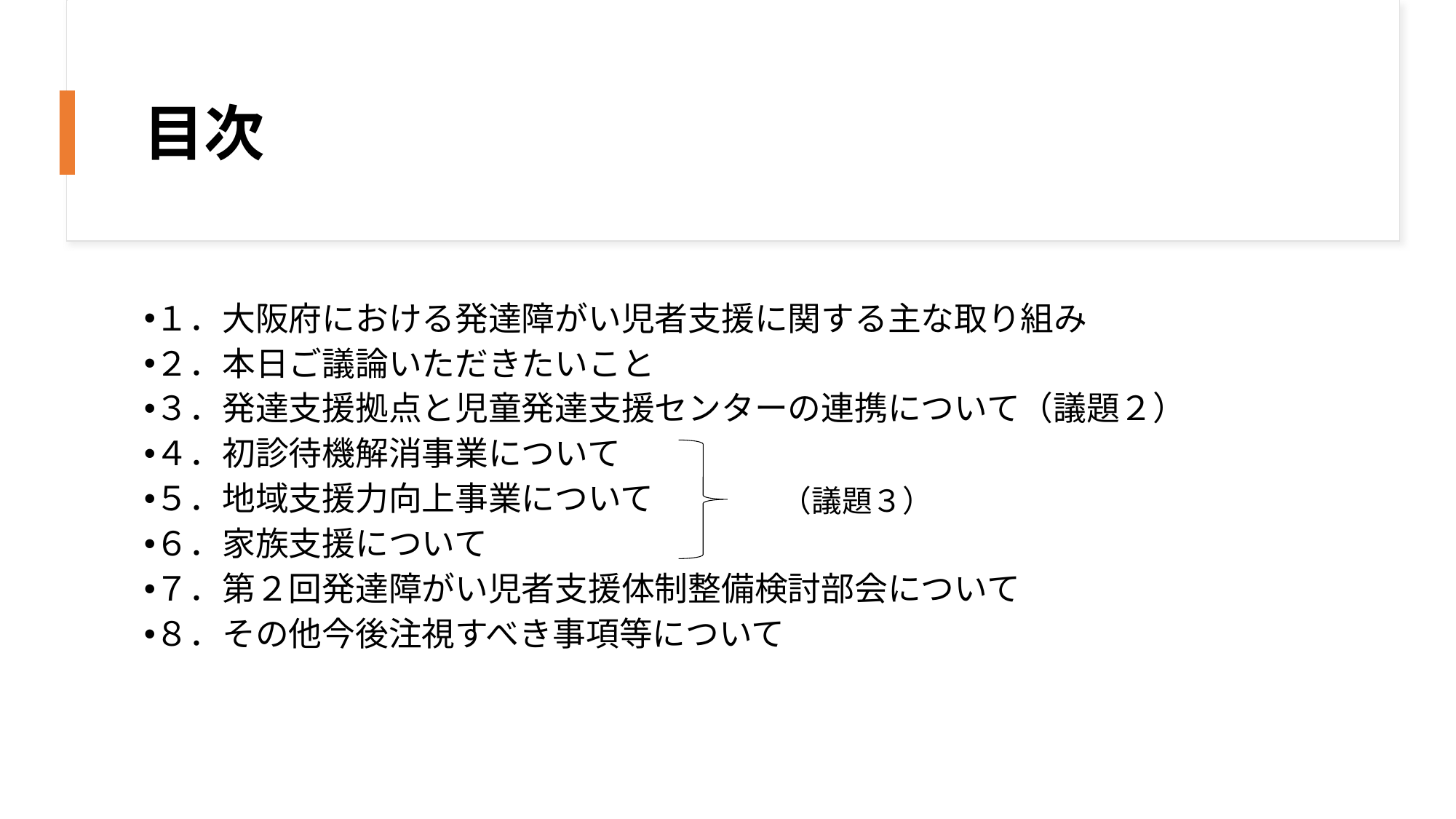

目次

１．大阪府における発達障がい児者支援に関する主な取り組み
２．本日ご議論いただきたいこと
３．発達支援拠点と児童発達支援センターの連携について（議題２）
４．初診待機解消事業について
５．地域支援力向上事業について
６．家族支援について
７．第２回発達障がい児者支援体制整備検討部会について
８．その他今後注視すべき事項等について

（議題３）
2